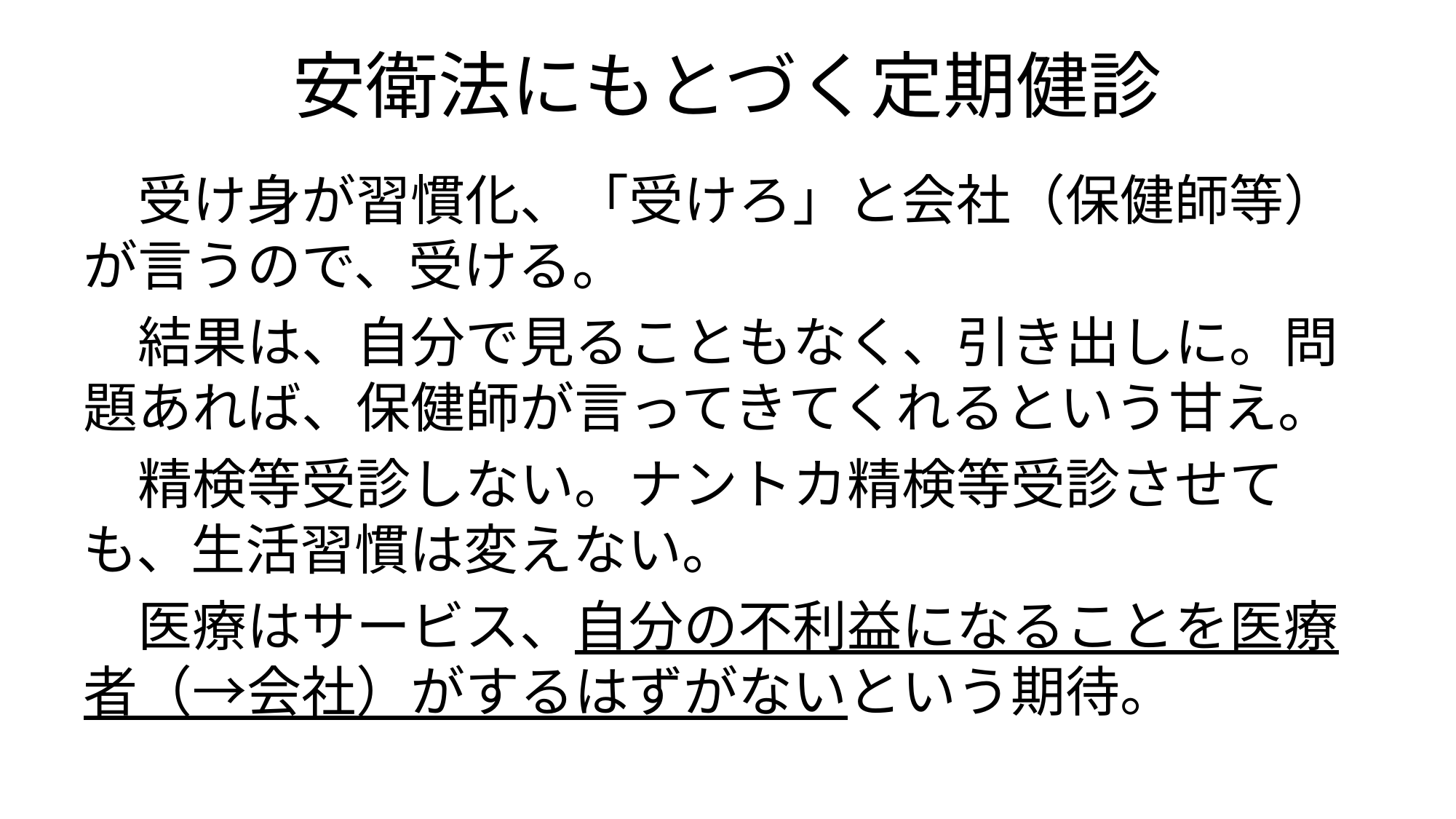

# 安衛法にもとづく定期健診
　受け身が習慣化、「受けろ」と会社（保健師等）が言うので、受ける。
　結果は、自分で見ることもなく、引き出しに。問題あれば、保健師が言ってきてくれるという甘え。
　精検等受診しない。ナントカ精検等受診させても、生活習慣は変えない。
　医療はサービス、自分の不利益になることを医療者（→会社）がするはずがないという期待。
33